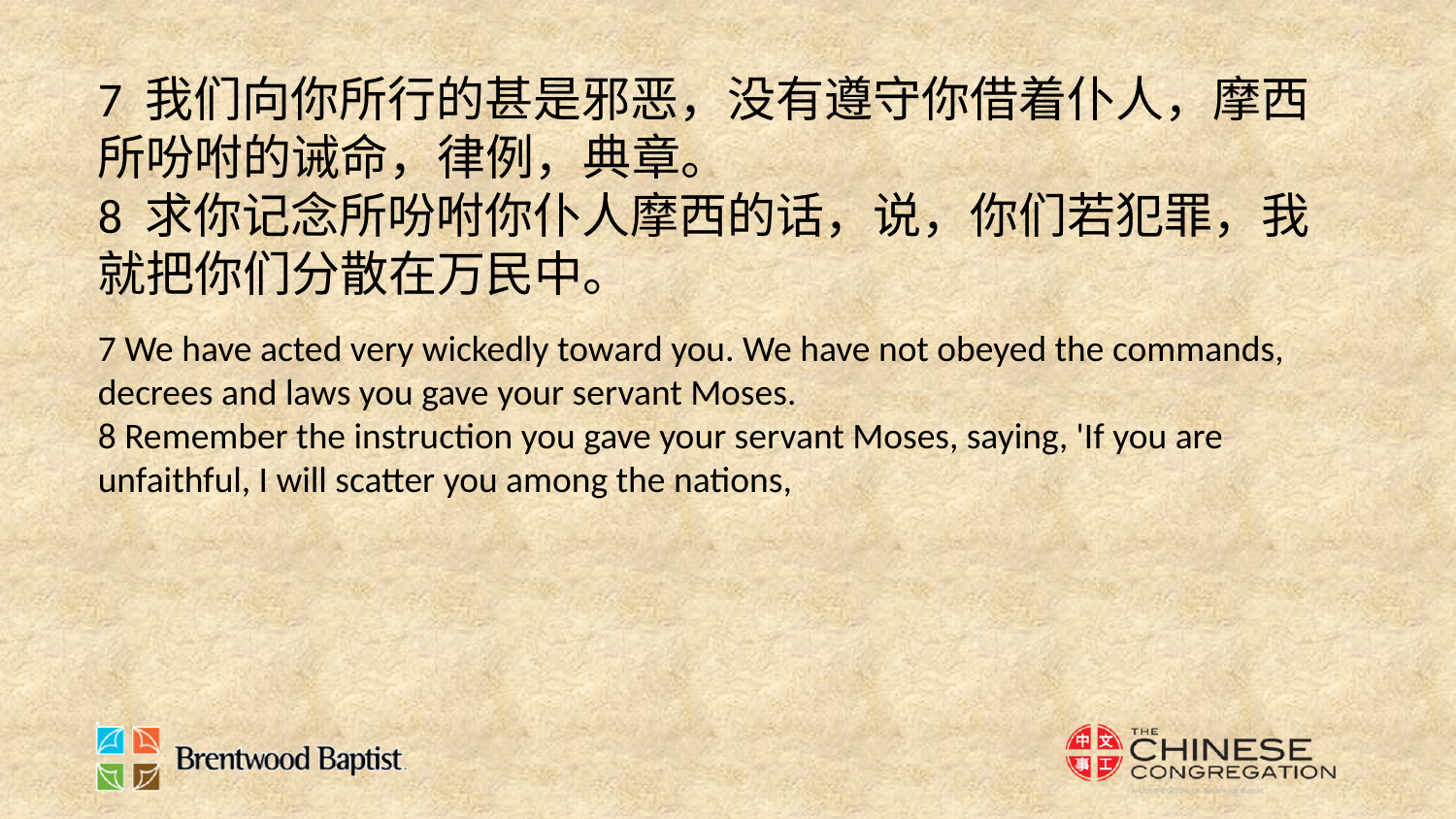

7 我们向你所行的甚是邪恶，没有遵守你借着仆人，摩西所吩咐的诫命，律例，典章。
8 求你记念所吩咐你仆人摩西的话，说，你们若犯罪，我就把你们分散在万民中。

7 We have acted very wickedly toward you. We have not obeyed the commands, decrees and laws you gave your servant Moses.
8 Remember the instruction you gave your servant Moses, saying, 'If you are unfaithful, I will scatter you among the nations,